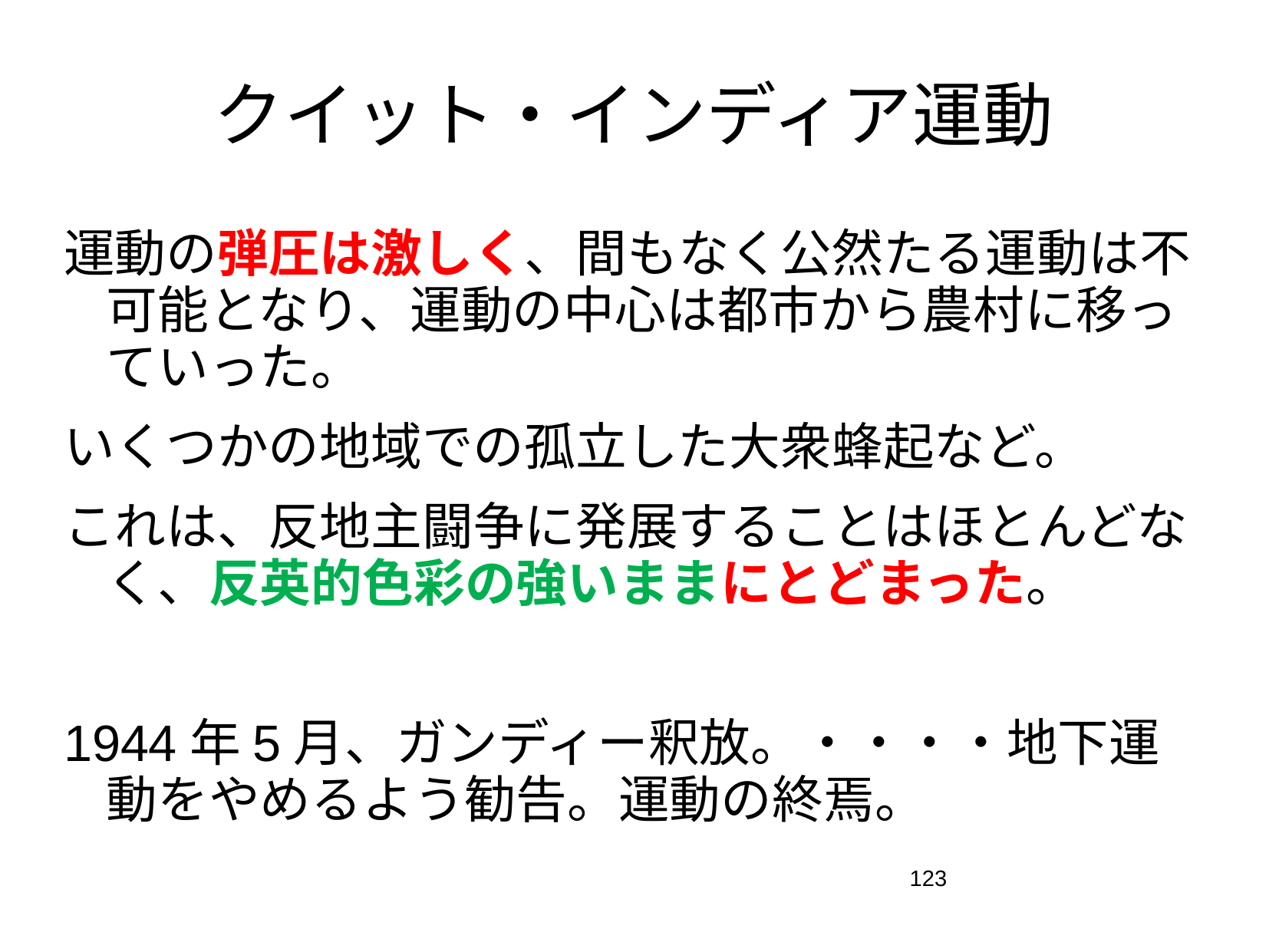

# クイット・インディア運動
運動の弾圧は激しく、間もなく公然たる運動は不可能となり、運動の中心は都市から農村に移っていった。
いくつかの地域での孤立した大衆蜂起など。
これは、反地主闘争に発展することはほとんどなく、反英的色彩の強いままにとどまった。

1944年5月、ガンディー釈放。・・・・地下運動をやめるよう勧告。運動の終焉。
123